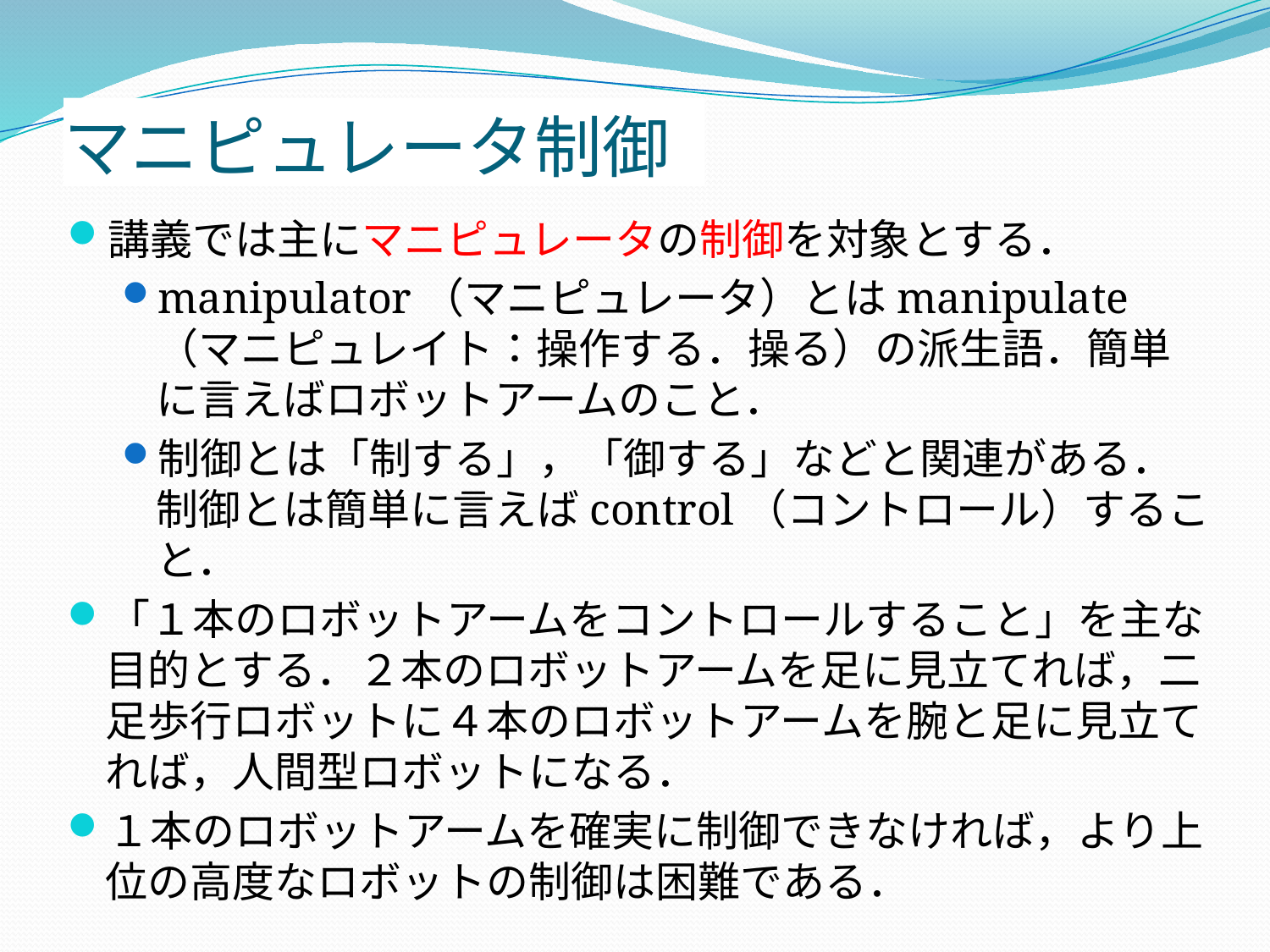

# マニピュレータ制御
講義では主にマニピュレータの制御を対象とする．
manipulator（マニピュレータ）とはmanipulate（マニピュレイト：操作する．操る）の派生語．簡単に言えばロボットアームのこと．
制御とは「制する」，「御する」などと関連がある．制御とは簡単に言えばcontrol（コントロール）すること．
「１本のロボットアームをコントロールすること」を主な目的とする．２本のロボットアームを足に見立てれば，二足歩行ロボットに４本のロボットアームを腕と足に見立てれば，人間型ロボットになる．
１本のロボットアームを確実に制御できなければ，より上位の高度なロボットの制御は困難である．